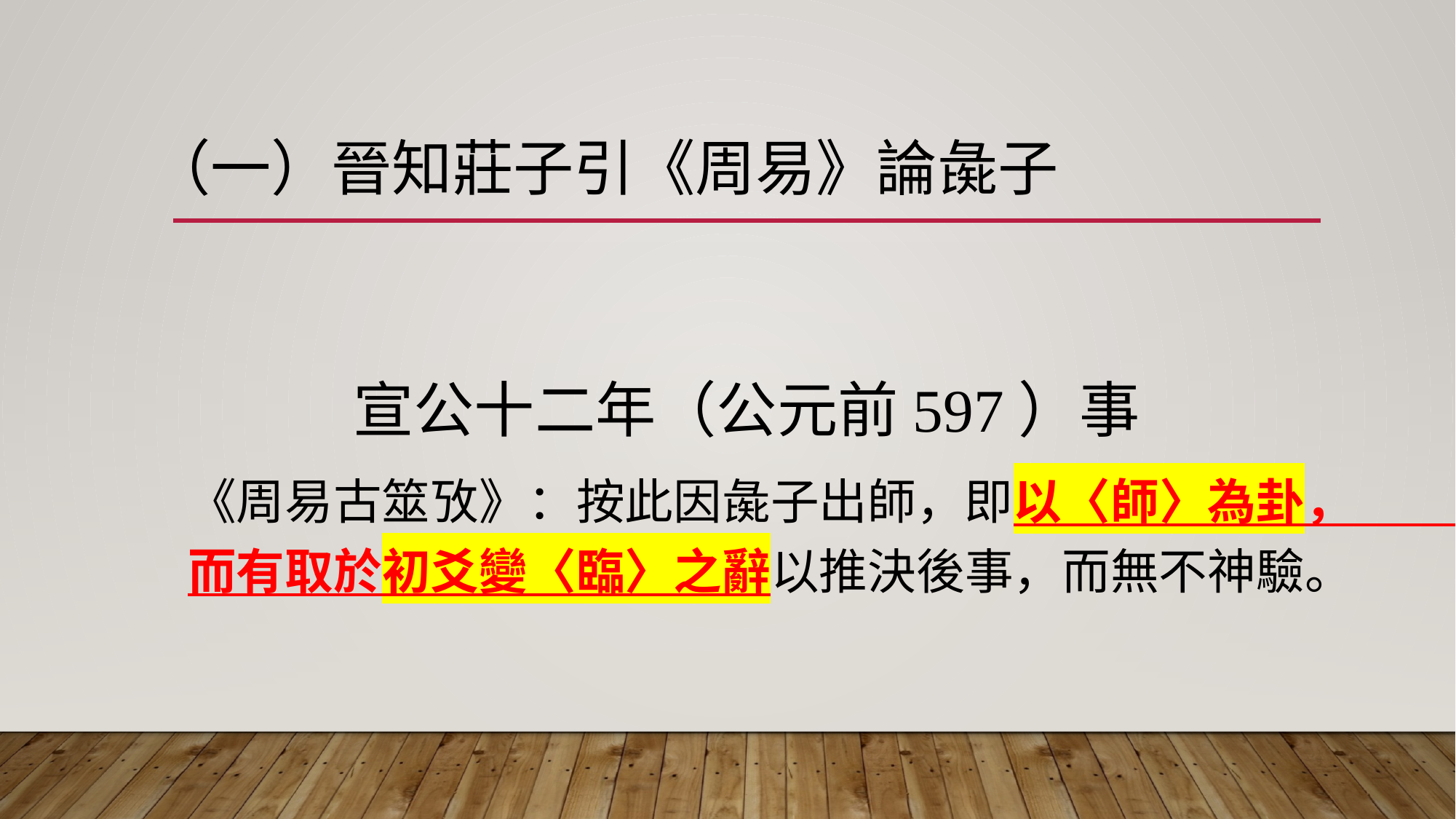

# （一）晉知莊子引《周易》論彘子

宣公十二年（公元前597）事
《周易古筮攷》：按此因彘子出師，即以〈師〉為卦，而有取於初爻變〈臨〉之辭以推決後事，而無不神驗。